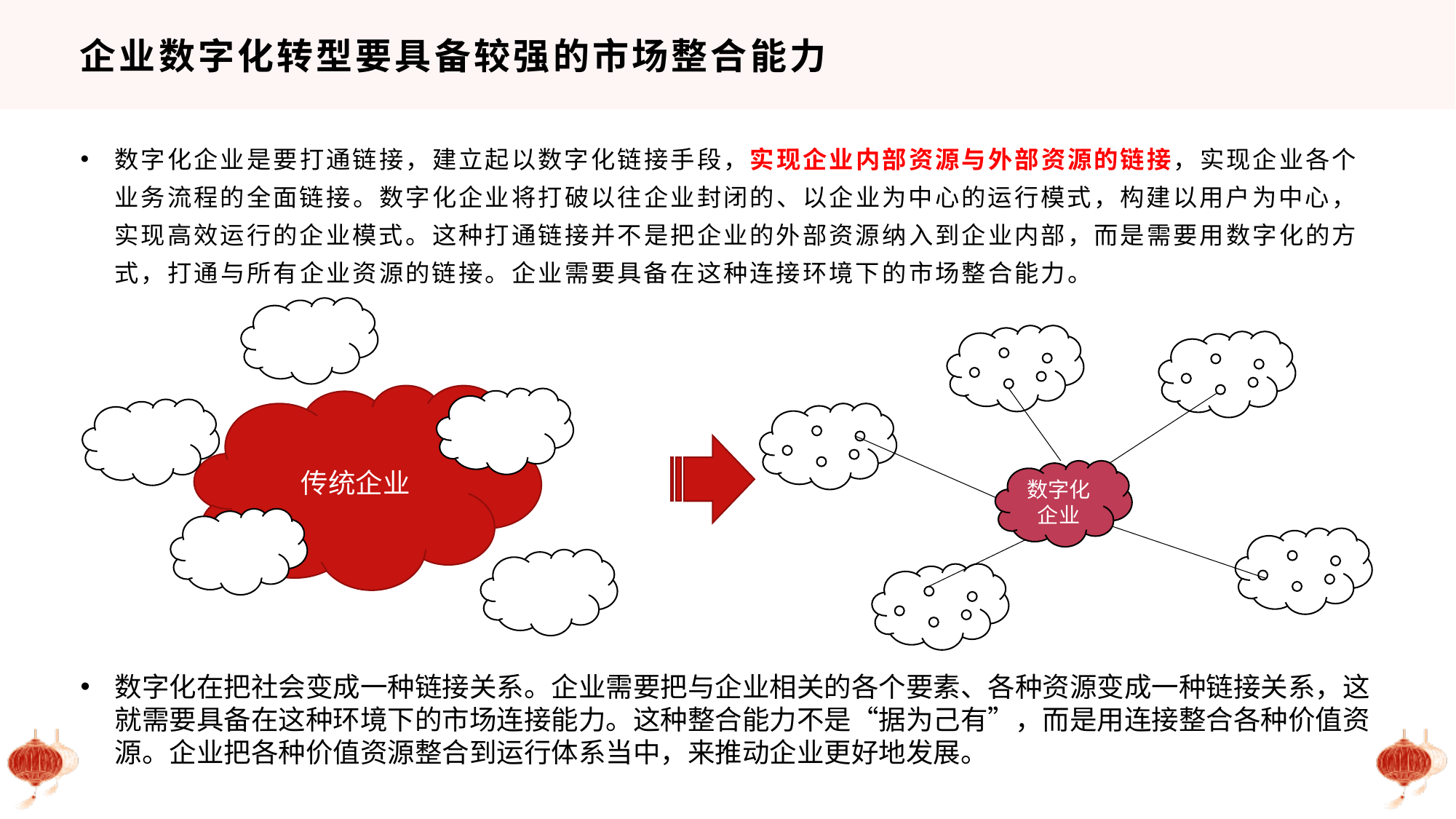

# 企业数字化转型要具备较强的市场整合能力
数字化企业是要打通链接，建立起以数字化链接手段，实现企业内部资源与外部资源的链接，实现企业各个业务流程的全面链接。数字化企业将打破以往企业封闭的、以企业为中心的运行模式，构建以用户为中心，实现高效运行的企业模式。这种打通链接并不是把企业的外部资源纳入到企业内部，而是需要用数字化的方式，打通与所有企业资源的链接。企业需要具备在这种连接环境下的市场整合能力。

传统企业

数字化企业

数字化在把社会变成一种链接关系。企业需要把与企业相关的各个要素、各种资源变成一种链接关系，这就需要具备在这种环境下的市场连接能力。这种整合能力不是“据为己有”，而是用连接整合各种价值资源。企业把各种价值资源整合到运行体系当中，来推动企业更好地发展。